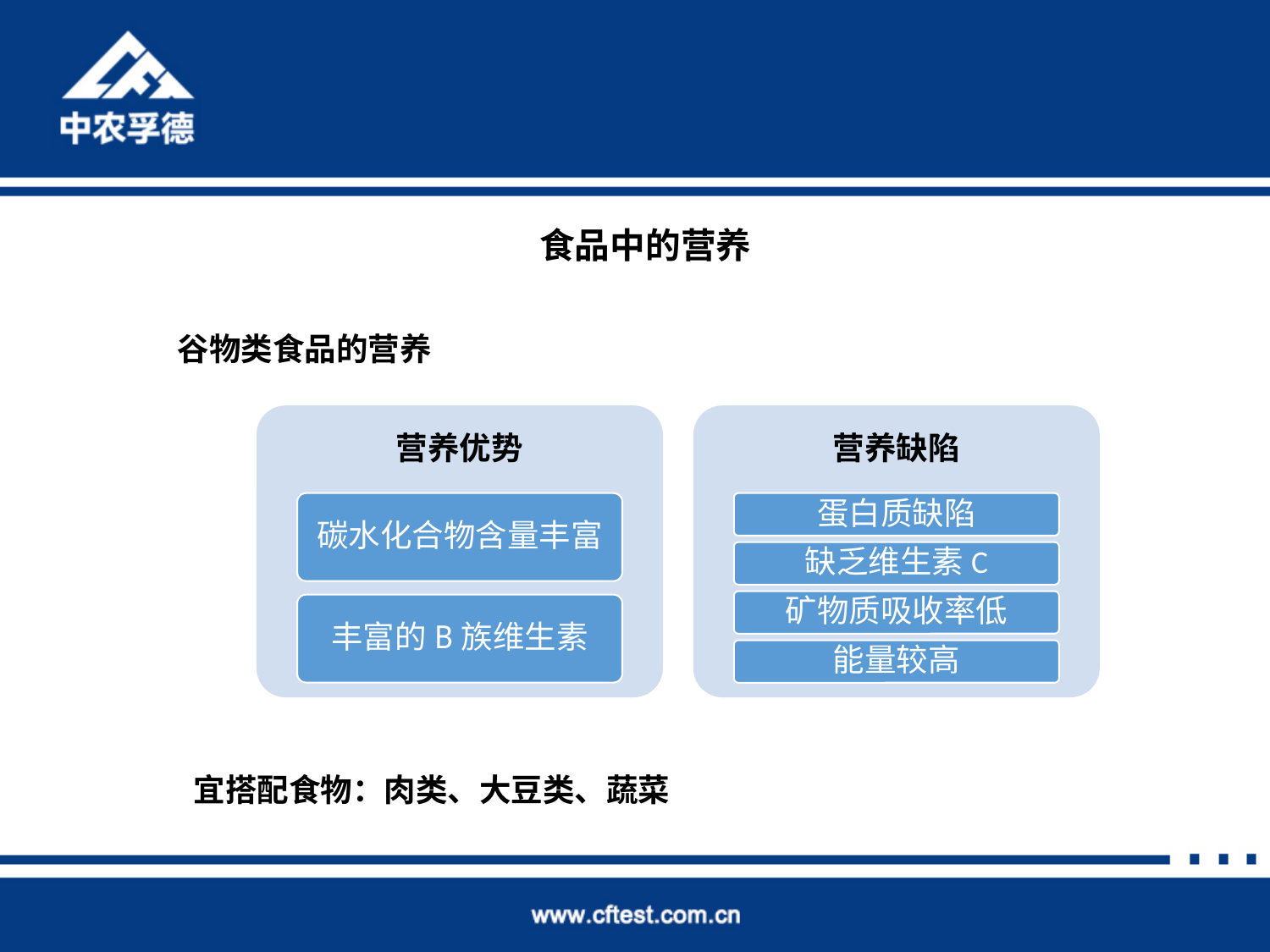

食品中的营养
谷物类食品的营养
营养优势
碳水化合物含量丰富
丰富的B族维生素
营养缺陷
蛋白质缺陷
缺乏维生素C
矿物质吸收率低
能量较高
宜搭配食物：肉类、大豆类、蔬菜